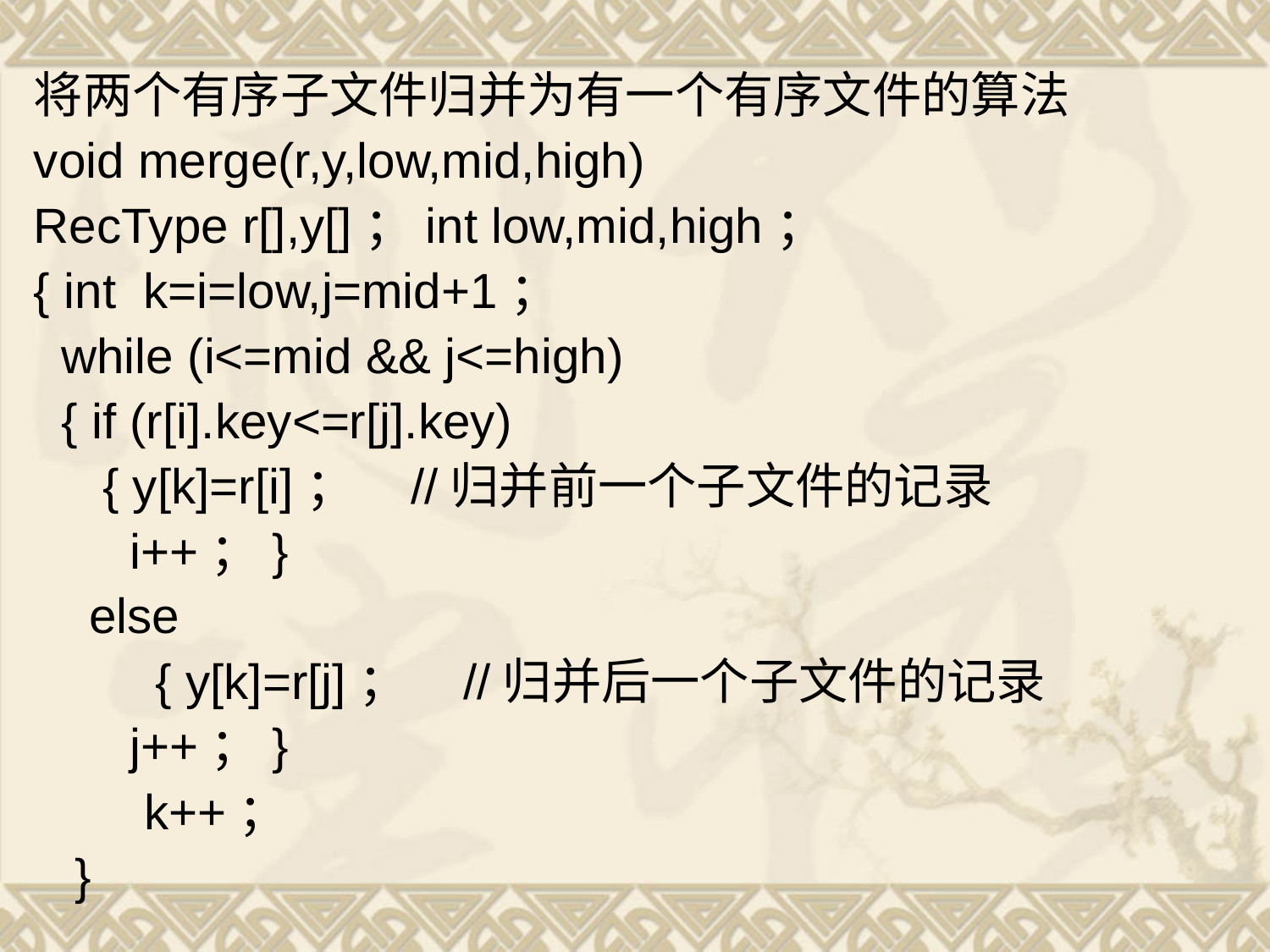

将两个有序子文件归并为有一个有序文件的算法
void merge(r,y,low,mid,high)
RecType r[],y[]；int low,mid,high；
{ int  k=i=low,j=mid+1；
  while (i<=mid && j<=high)
  { if (r[i].key<=r[j].key)
     { y[k]=r[i]；    //归并前一个子文件的记录
       i++；}
    else
　　 { y[k]=r[j]；    //归并后一个子文件的记录
       j++；}
　　k++；
   }